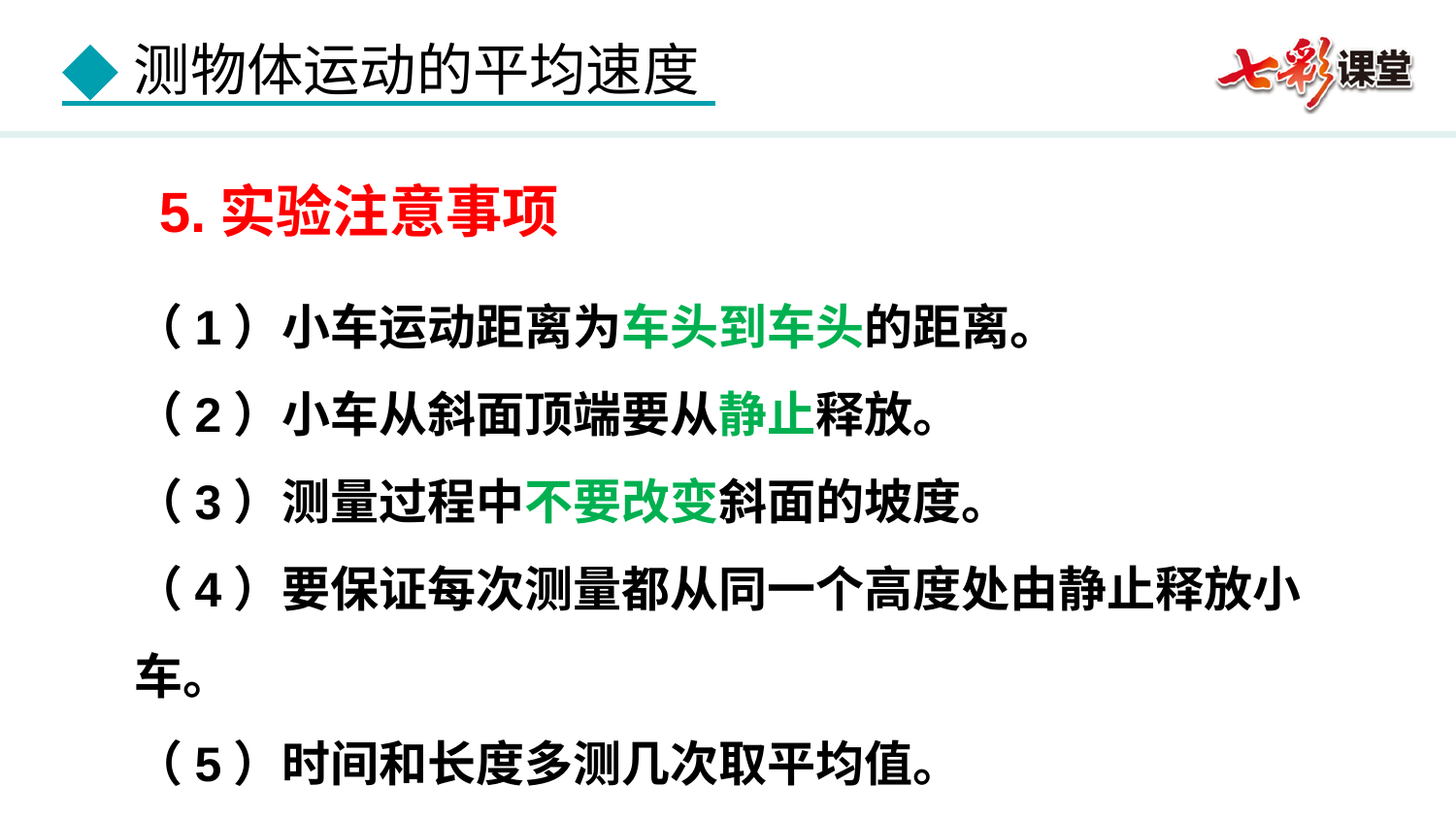

5.实验注意事项
（1）小车运动距离为车头到车头的距离。
（2）小车从斜面顶端要从静止释放。
（3）测量过程中不要改变斜面的坡度。
（4）要保证每次测量都从同一个高度处由静止释放小车。
（5）时间和长度多测几次取平均值。